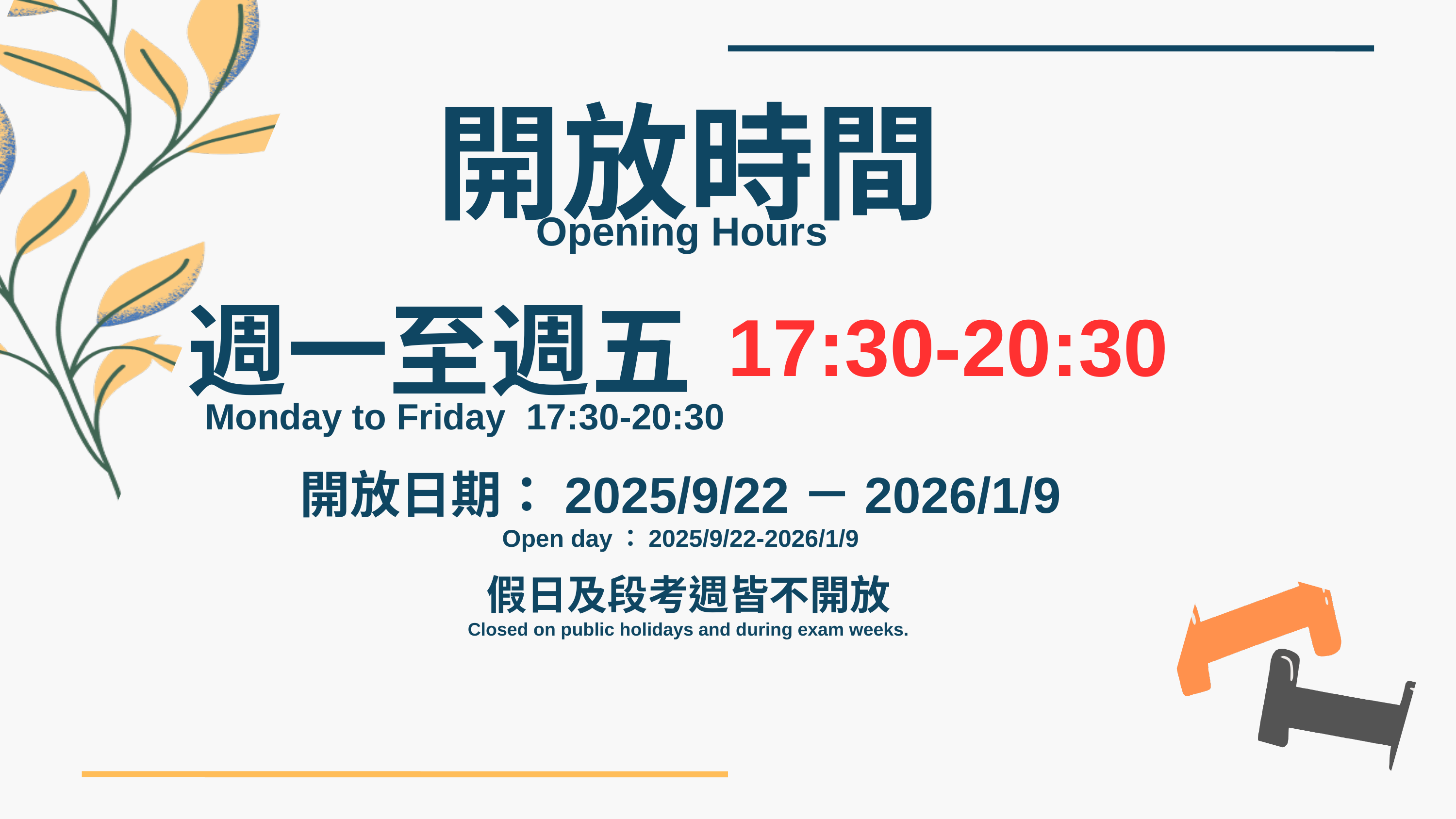

開放時間
Opening Hours
週一至週五
17:30-20:30
Monday to Friday  17:30-20:30
開放日期：2025/9/22－2026/1/9
Open day：2025/9/22-2026/1/9
假日及段考週皆不開放
Closed on public holidays and during exam weeks.